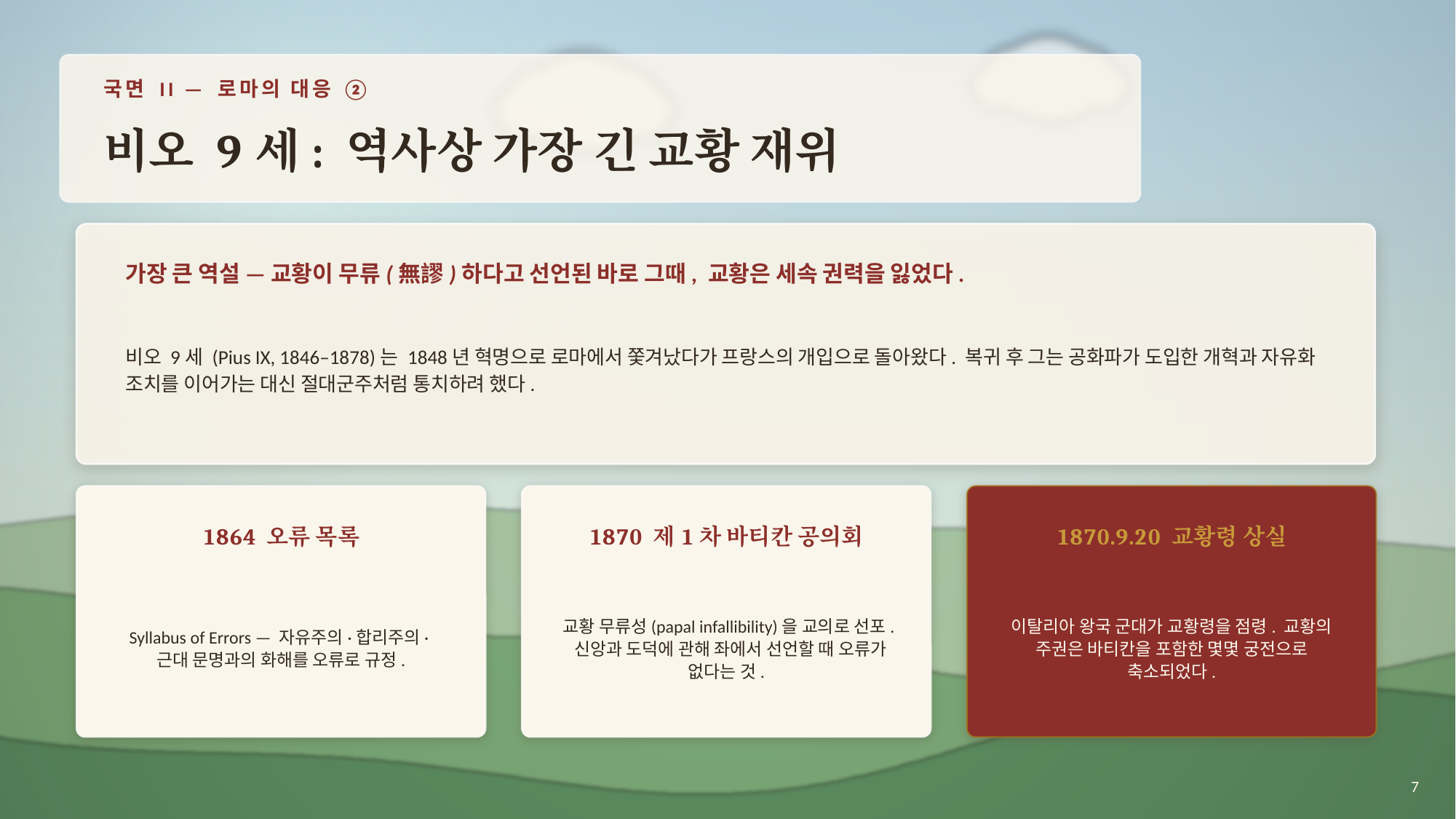

국면 II — 로마의 대응 ②
비오 9세: 역사상 가장 긴 교황 재위

가장 큰 역설 — 교황이 무류(無謬)하다고 선언된 바로 그때, 교황은 세속 권력을 잃었다.
비오 9세 (Pius IX, 1846–1878)는 1848년 혁명으로 로마에서 쫓겨났다가 프랑스의 개입으로 돌아왔다. 복귀 후 그는 공화파가 도입한 개혁과 자유화 조치를 이어가는 대신 절대군주처럼 통치하려 했다.

1864 오류 목록
1870 제1차 바티칸 공의회
1870.9.20 교황령 상실
Syllabus of Errors — 자유주의·합리주의·근대 문명과의 화해를 오류로 규정.
교황 무류성(papal infallibility)을 교의로 선포. 신앙과 도덕에 관해 좌에서 선언할 때 오류가 없다는 것.
이탈리아 왕국 군대가 교황령을 점령. 교황의 주권은 바티칸을 포함한 몇몇 궁전으로 축소되었다.
7